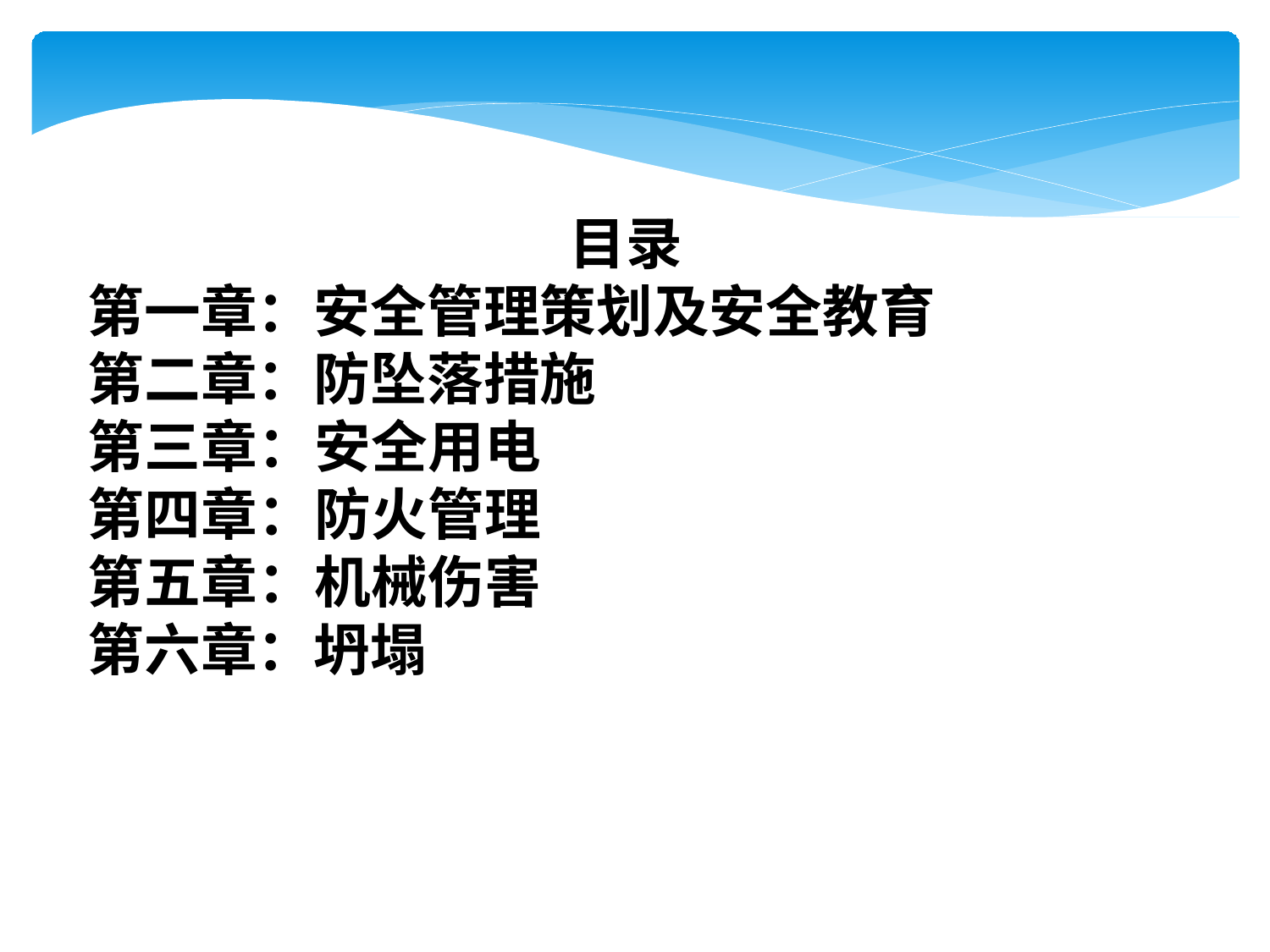

目录
第一章：安全管理策划及安全教育 第二章：防坠落措施
第三章：安全用电 第四章：防火管理 第五章：机械伤害 第六章：坍塌